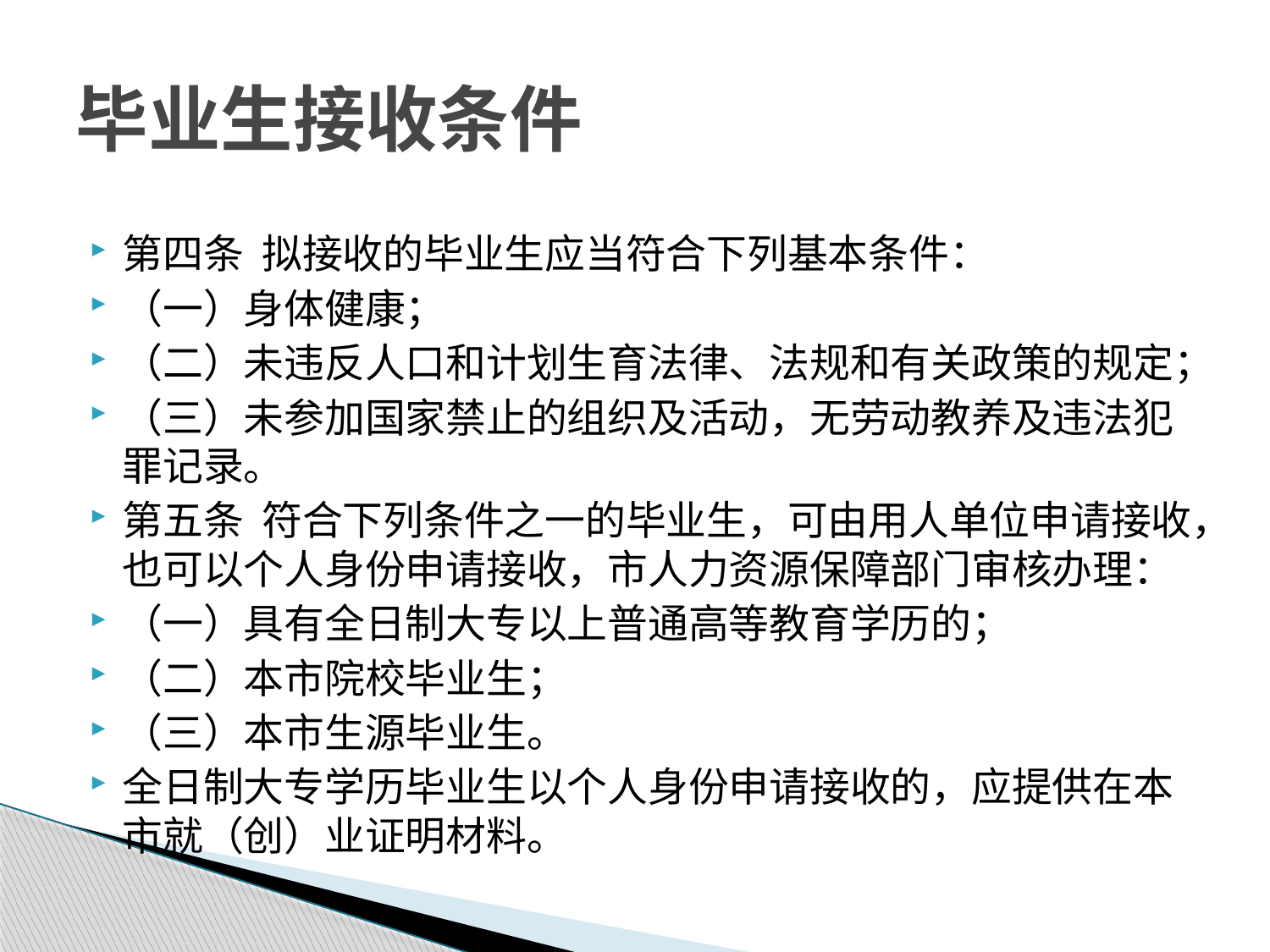

# 毕业生接收条件
第四条  拟接收的毕业生应当符合下列基本条件：
（一）身体健康；
（二）未违反人口和计划生育法律、法规和有关政策的规定；
（三）未参加国家禁止的组织及活动，无劳动教养及违法犯罪记录。
第五条  符合下列条件之一的毕业生，可由用人单位申请接收，也可以个人身份申请接收，市人力资源保障部门审核办理：
（一）具有全日制大专以上普通高等教育学历的；
（二）本市院校毕业生；
（三）本市生源毕业生。
全日制大专学历毕业生以个人身份申请接收的，应提供在本市就（创）业证明材料。